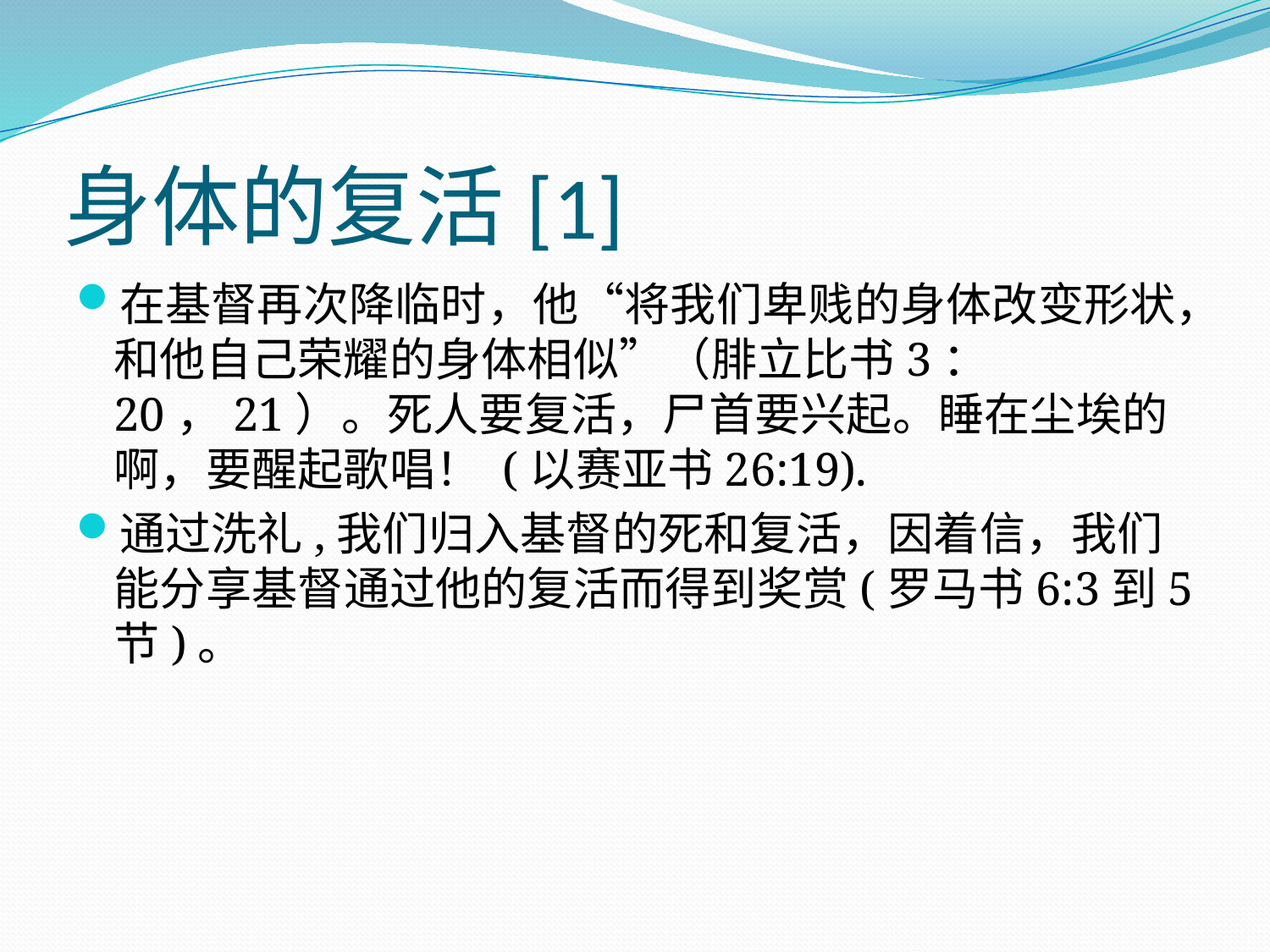

# 身体的复活[1]
在基督再次降临时，他“将我们卑贱的身体改变形状，和他自己荣耀的身体相似”（腓立比书3：20，21）。死人要复活，尸首要兴起。睡在尘埃的啊，要醒起歌唱！ (以赛亚书26:19).
通过洗礼,我们归入基督的死和复活，因着信，我们能分享基督通过他的复活而得到奖赏(罗马书6:3到5节)。